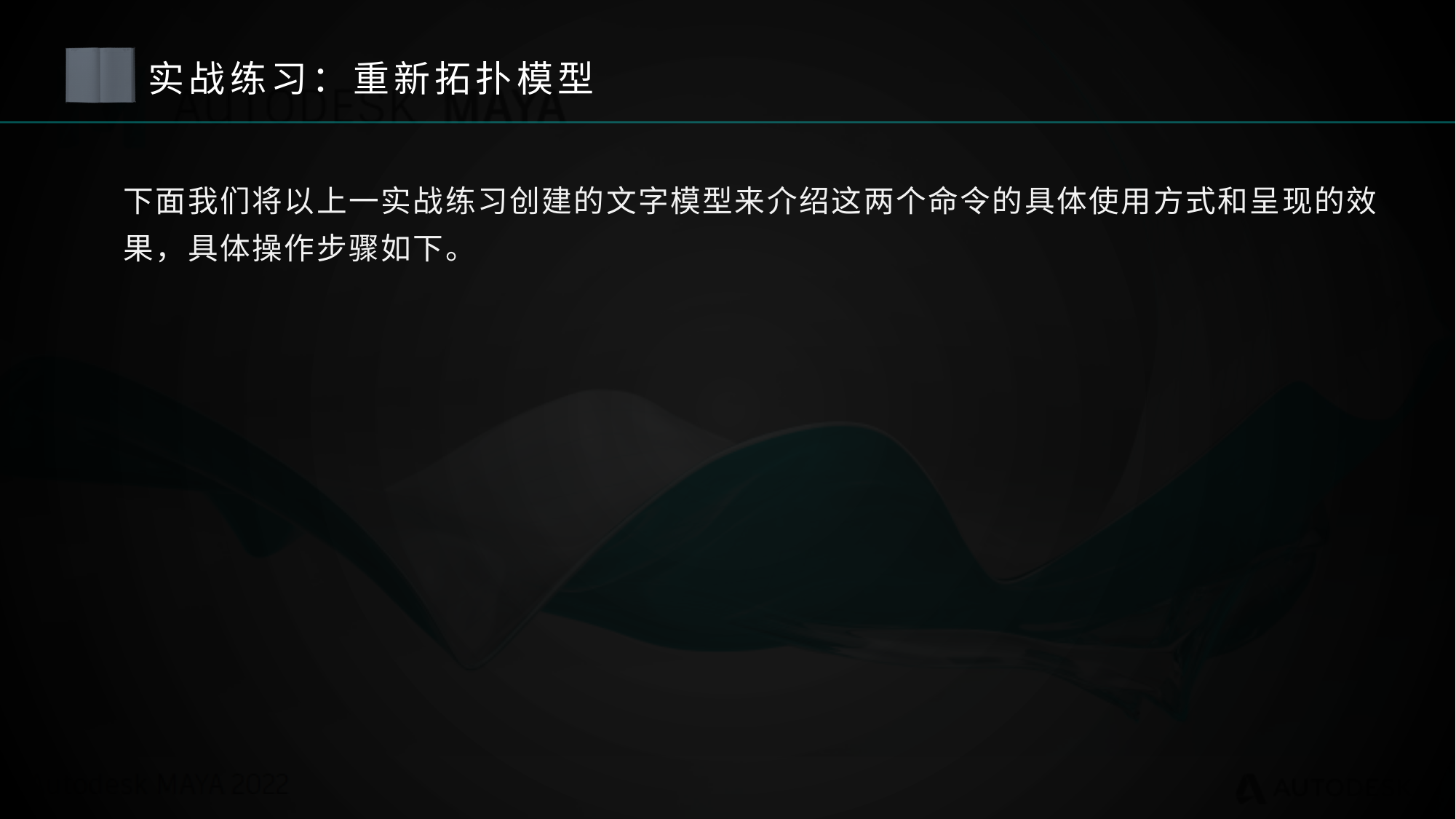

实战练习：重新拓扑模型
下面我们将以上一实战练习创建的文字模型来介绍这两个命令的具体使用方式和呈现的效果，具体操作步骤如下。